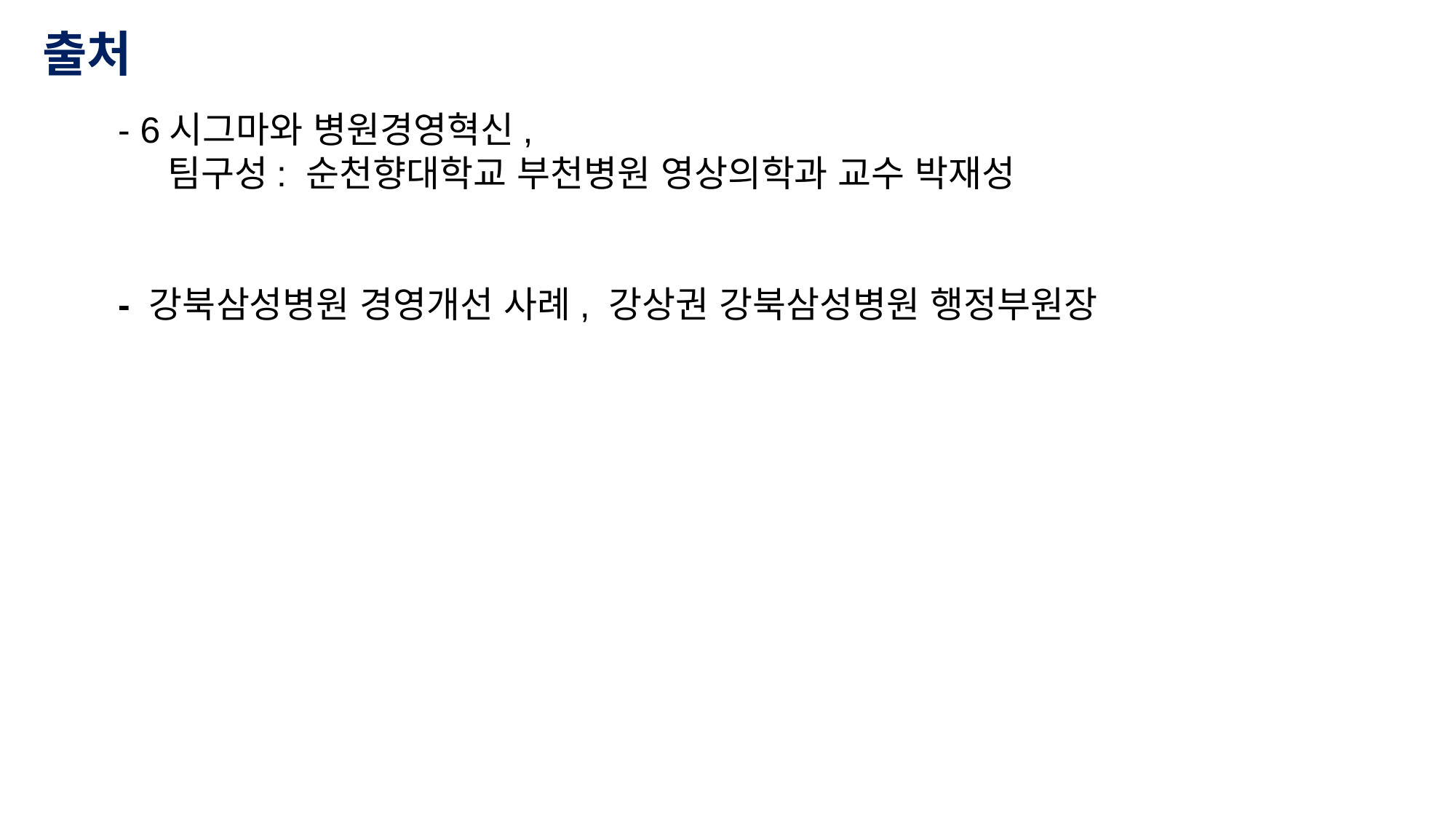

출처
- 6시그마와 병원경영혁신,
    팀구성: 순천향대학교 부천병원 영상의학과 교수 박재성

- 강북삼성병원 경영개선 사례, 강상권 강북삼성병원 행정부원장